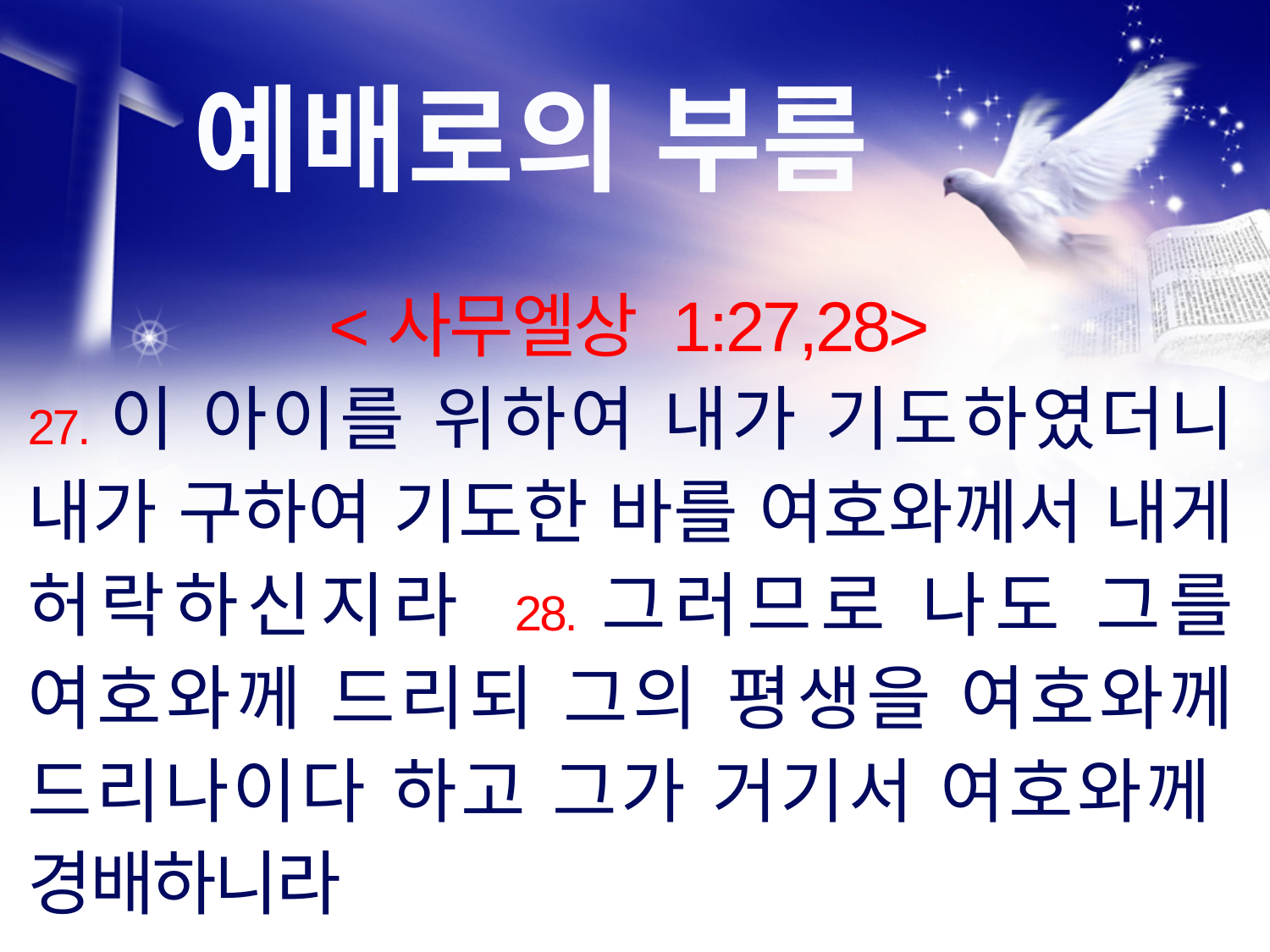

# 예배로의 부름
<사무엘상 1:27,28>
27.이 아이를 위하여 내가 기도하였더니 내가 구하여 기도한 바를 여호와께서 내게 허락하신지라 28.그러므로 나도 그를 여호와께 드리되 그의 평생을 여호와께 드리나이다 하고 그가 거기서 여호와께 경배하니라